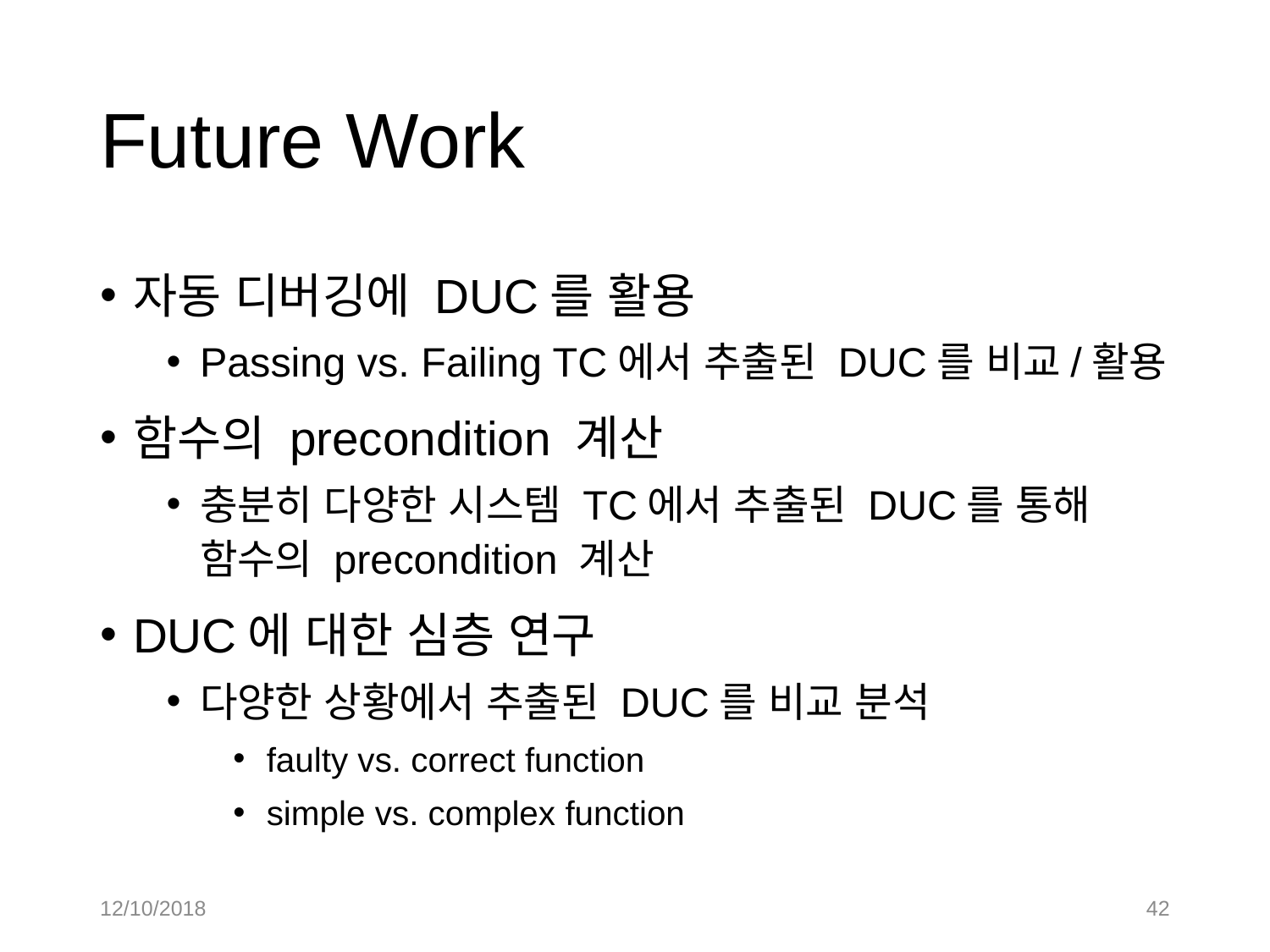

# Future Work
자동 디버깅에 DUC를 활용
Passing vs. Failing TC에서 추출된 DUC를 비교/활용
함수의 precondition 계산
충분히 다양한 시스템 TC에서 추출된 DUC를 통해 함수의 precondition 계산
DUC에 대한 심층 연구
다양한 상황에서 추출된 DUC를 비교 분석
faulty vs. correct function
simple vs. complex function
12/10/2018
42